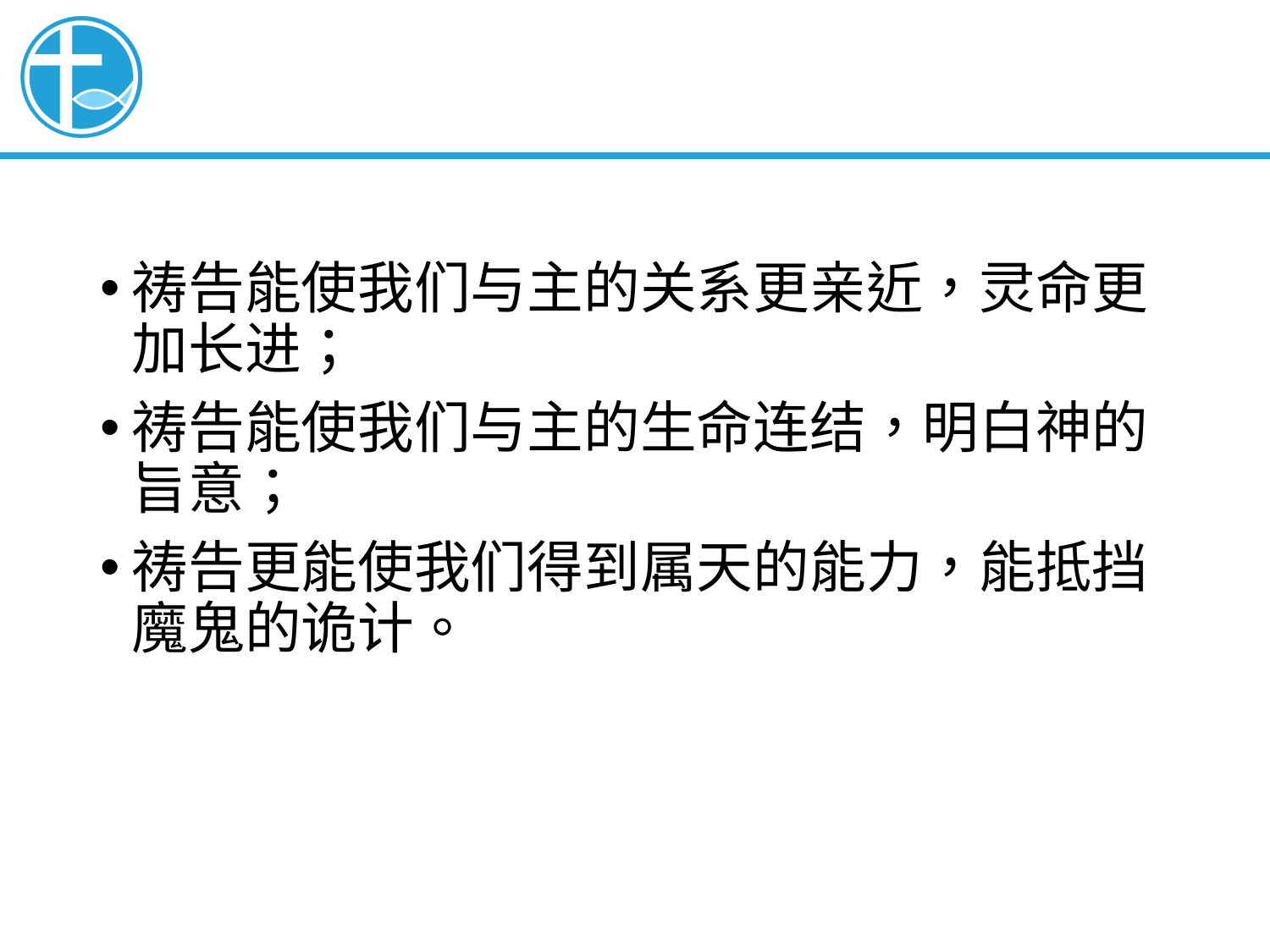

#
祷告能使我们与主的关系更亲近，灵命更加长进；
祷告能使我们与主的生命连结，明白神的旨意；
祷告更能使我们得到属天的能力，能抵挡魔鬼的诡计。